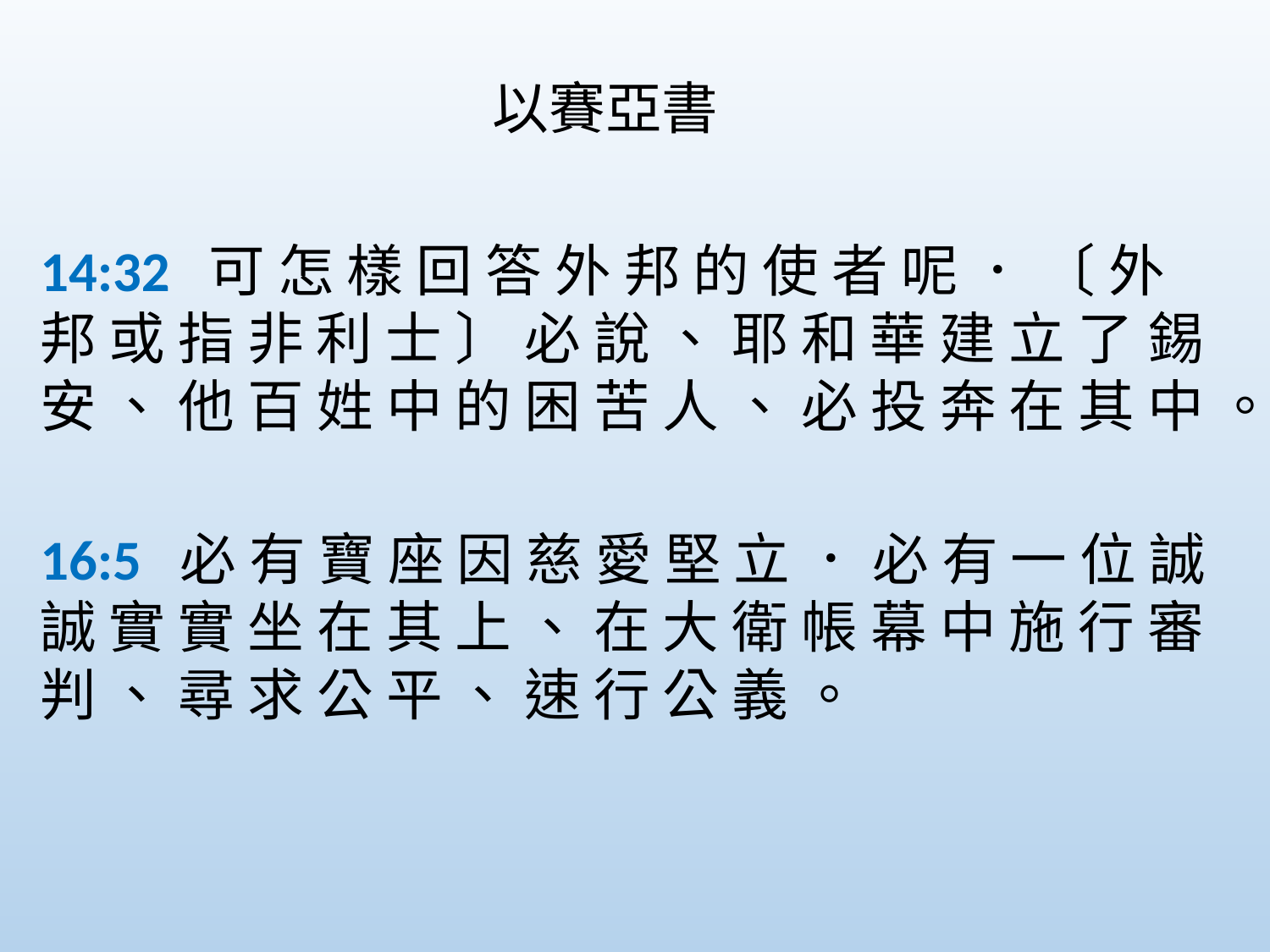

以賽亞書
14:32  可 怎 樣 回 答 外 邦 的 使 者 呢 ． 〔 外 邦 或 指 非 利 士 〕 必 說 、 耶 和 華 建 立 了 錫 安 、 他 百 姓 中 的 困 苦 人 、 必 投 奔 在 其 中 。
16:5  必 有 寶 座 因 慈 愛 堅 立 ． 必 有 一 位 誠 誠 實 實 坐 在 其 上 、 在 大 衛 帳 幕 中 施 行 審 判 、 尋 求 公 平 、 速 行 公 義 。